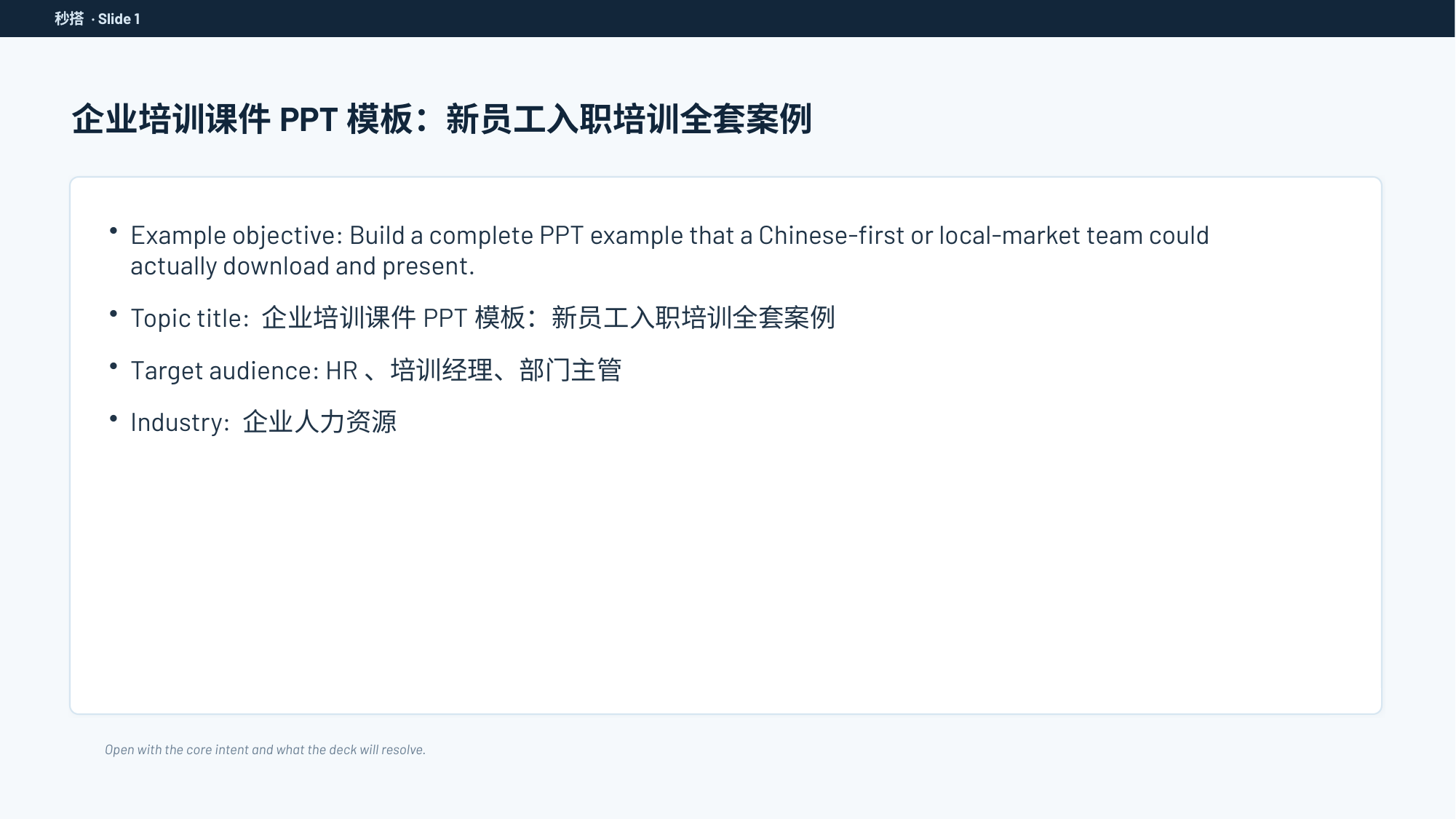

秒搭 · Slide 1
企业培训课件PPT模板：新员工入职培训全套案例

Example objective: Build a complete PPT example that a Chinese-first or local-market team could actually download and present.
Topic title: 企业培训课件PPT模板：新员工入职培训全套案例
Target audience: HR、培训经理、部门主管
Industry: 企业人力资源
Open with the core intent and what the deck will resolve.